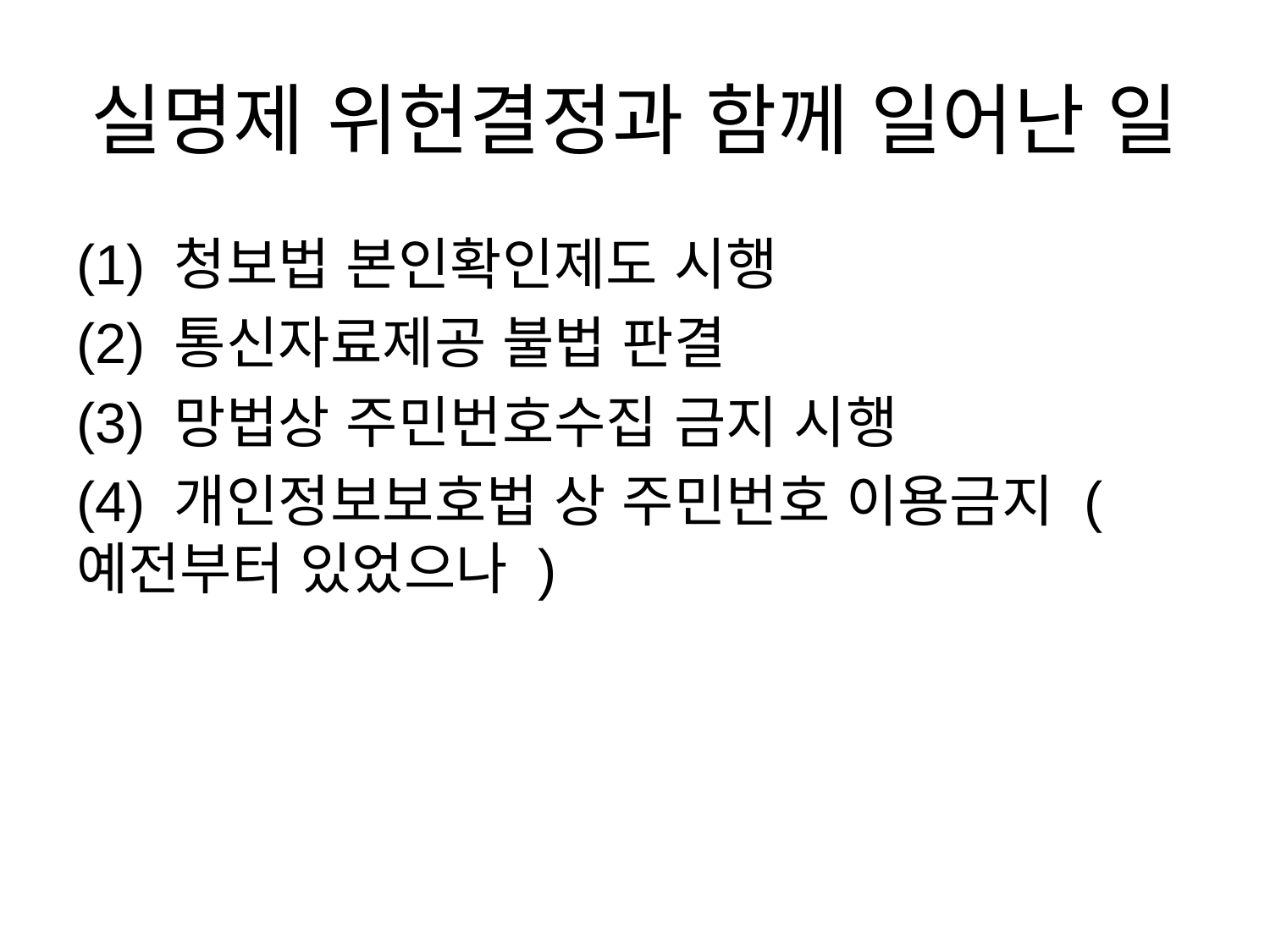

# 실명제 위헌결정과 함께 일어난 일
(1) 청보법 본인확인제도 시행
(2) 통신자료제공 불법 판결
(3) 망법상 주민번호수집 금지 시행
(4) 개인정보보호법 상 주민번호 이용금지 (예전부터 있었으나 )